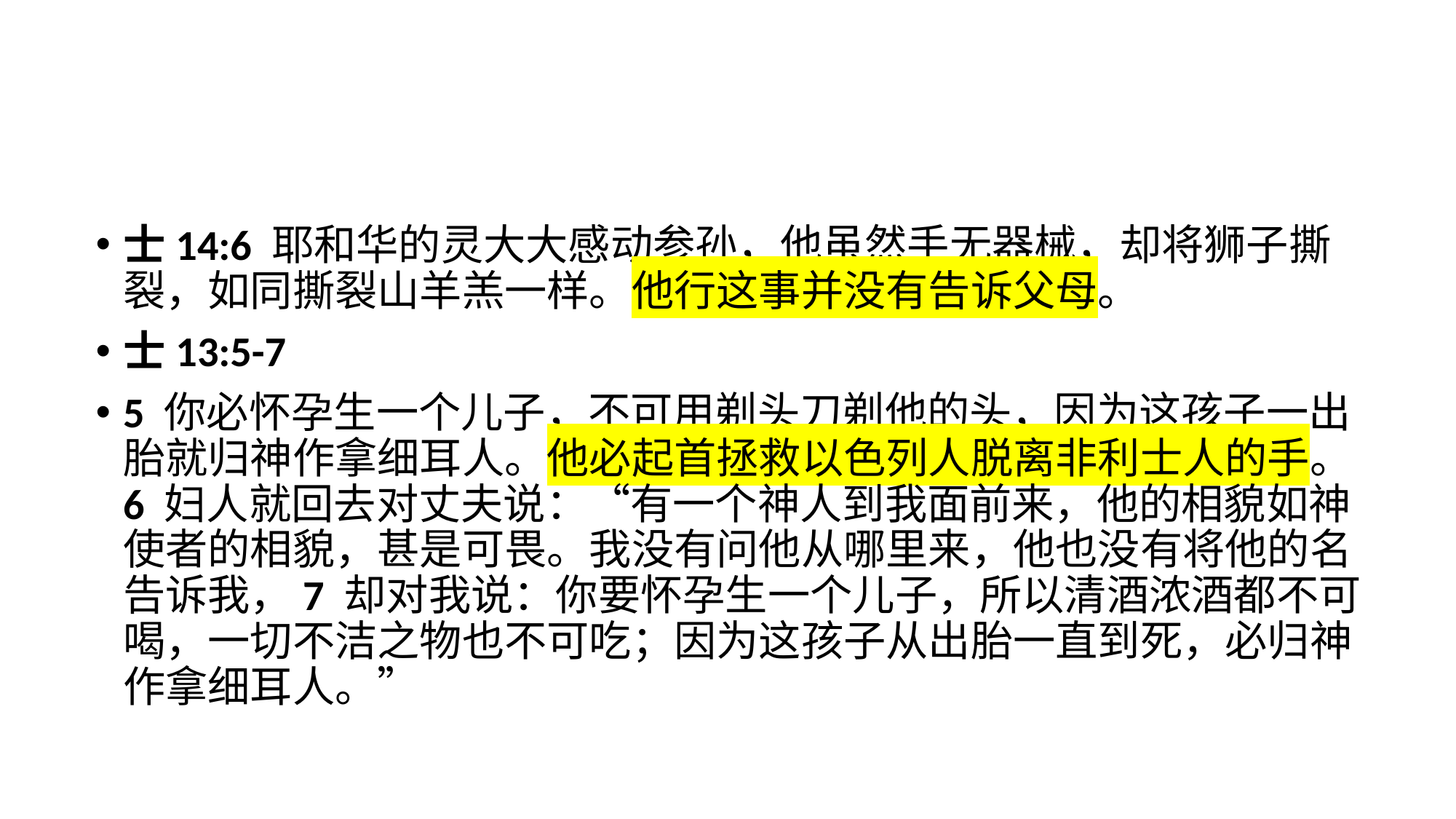

士14:6 耶和华的灵大大感动参孙，他虽然手无器械，却将狮子撕裂，如同撕裂山羊羔一样。他行这事并没有告诉父母。
士13:5-7
5 你必怀孕生一个儿子，不可用剃头刀剃他的头，因为这孩子一出胎就归神作拿细耳人。他必起首拯救以色列人脱离非利士人的手。6 妇人就回去对丈夫说：“有一个神人到我面前来，他的相貌如神使者的相貌，甚是可畏。我没有问他从哪里来，他也没有将他的名告诉我，7 却对我说：你要怀孕生一个儿子，所以清酒浓酒都不可喝，一切不洁之物也不可吃；因为这孩子从出胎一直到死，必归神作拿细耳人。”